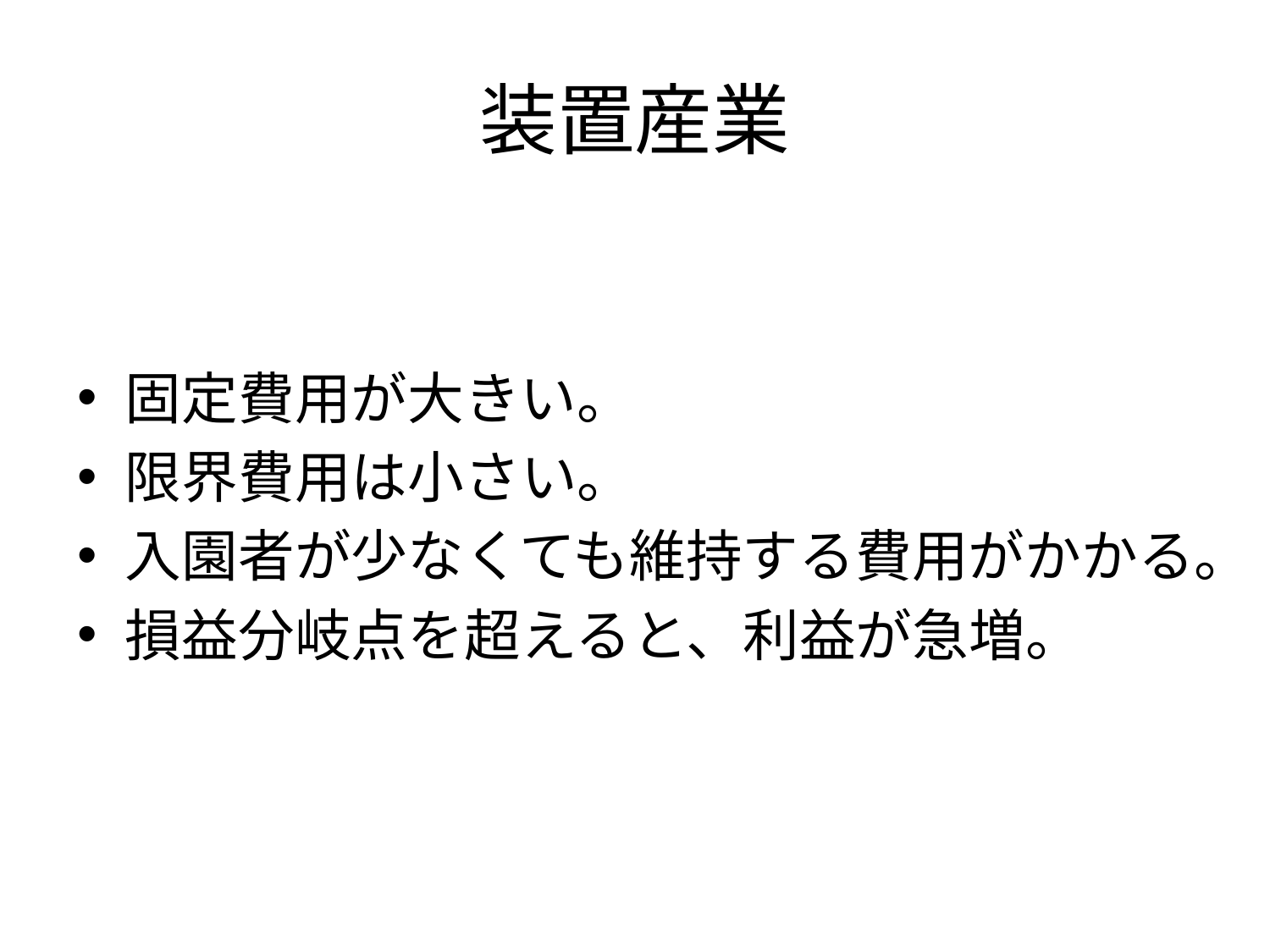

# 装置産業
固定費用が大きい。
限界費用は小さい。
入園者が少なくても維持する費用がかかる。
損益分岐点を超えると、利益が急増。